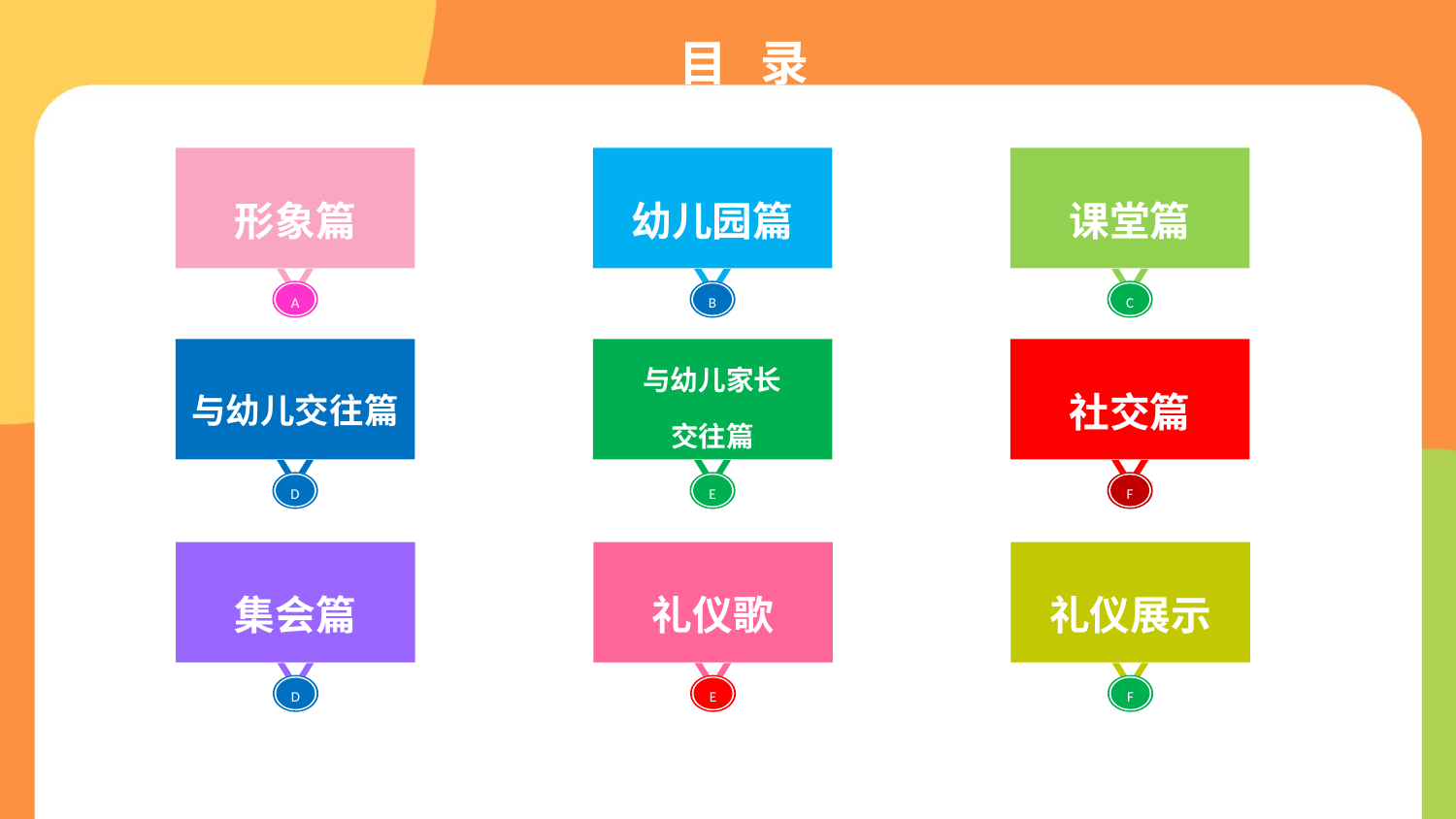

目   录
形象篇

A
幼儿园篇

B
课堂篇

C
与幼儿交往篇

D
与幼儿家长
交往篇

E
社交篇

F
集会篇

D
礼仪歌

E
礼仪展示

F